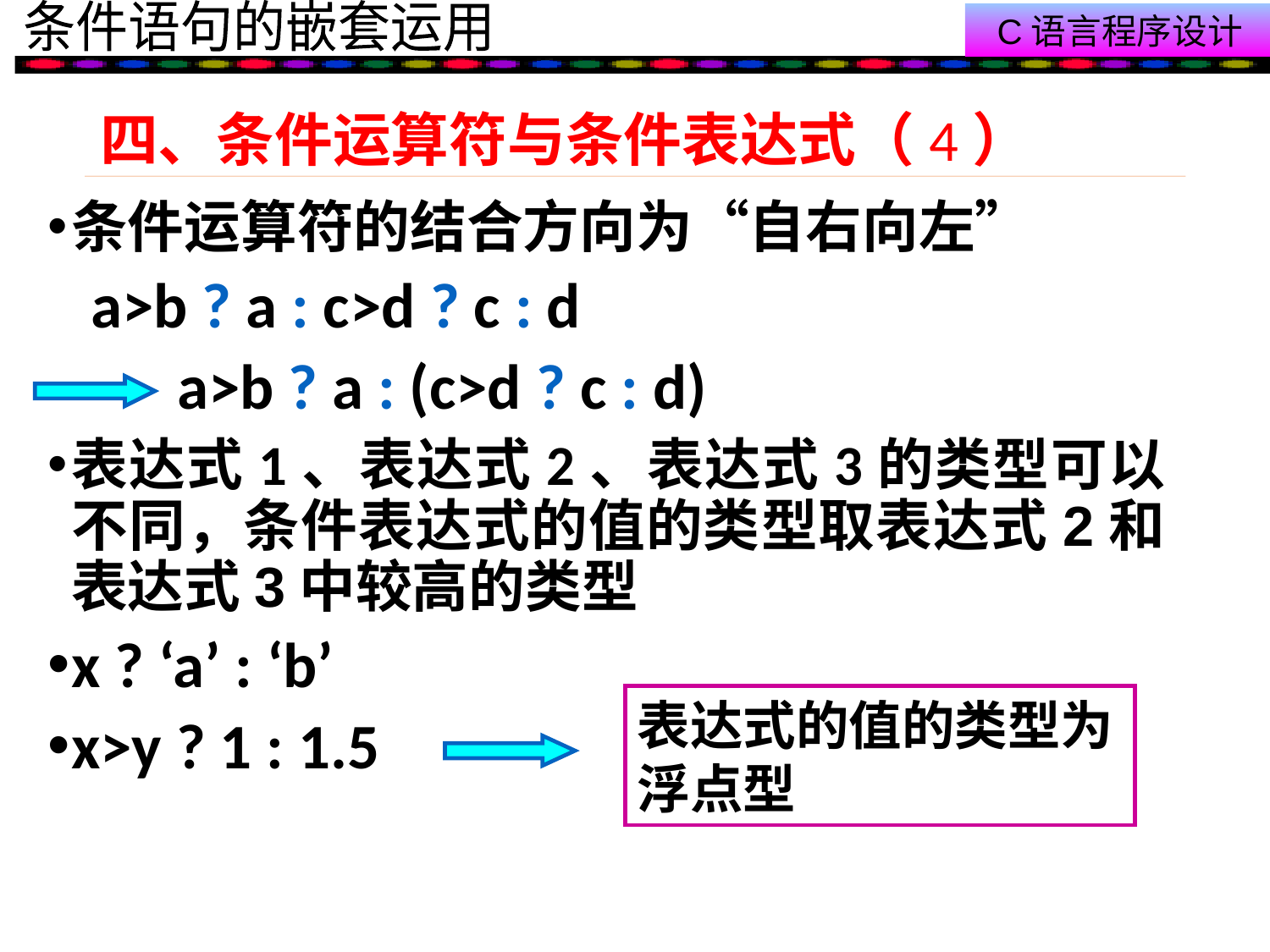

# 四、条件运算符与条件表达式（4）
条件运算符的结合方向为“自右向左”
   a>b ? a : c>d ? c : d
         a>b ? a : (c>d ? c : d)
表达式1、表达式2、表达式3的类型可以不同，条件表达式的值的类型取表达式2和表达式3中较高的类型
x ? ‘a’ : ‘b’
x>y ? 1 : 1.5

表达式的值的类型为浮点型